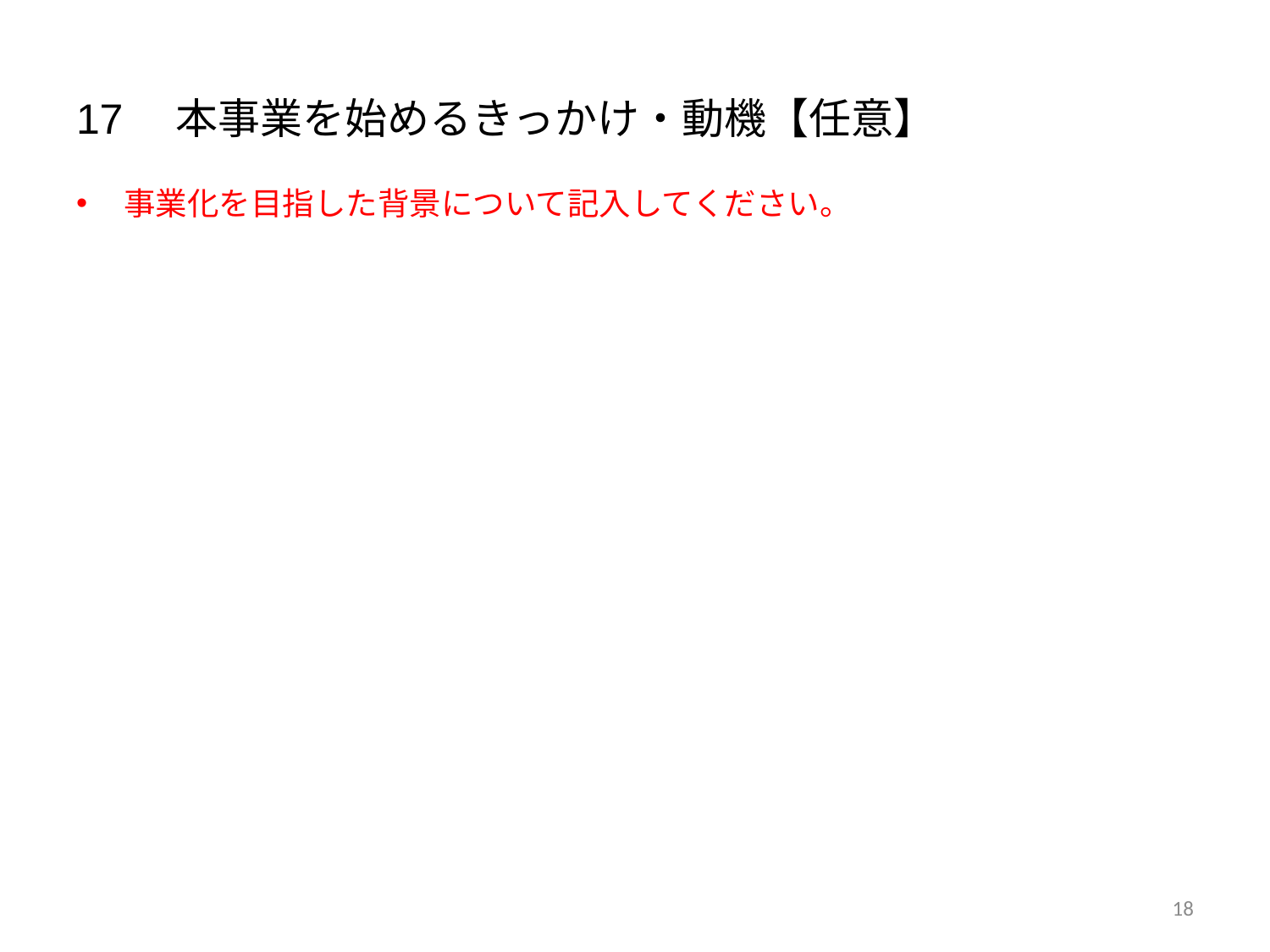

# 17　本事業を始めるきっかけ・動機【任意】
事業化を目指した背景について記入してください。
18